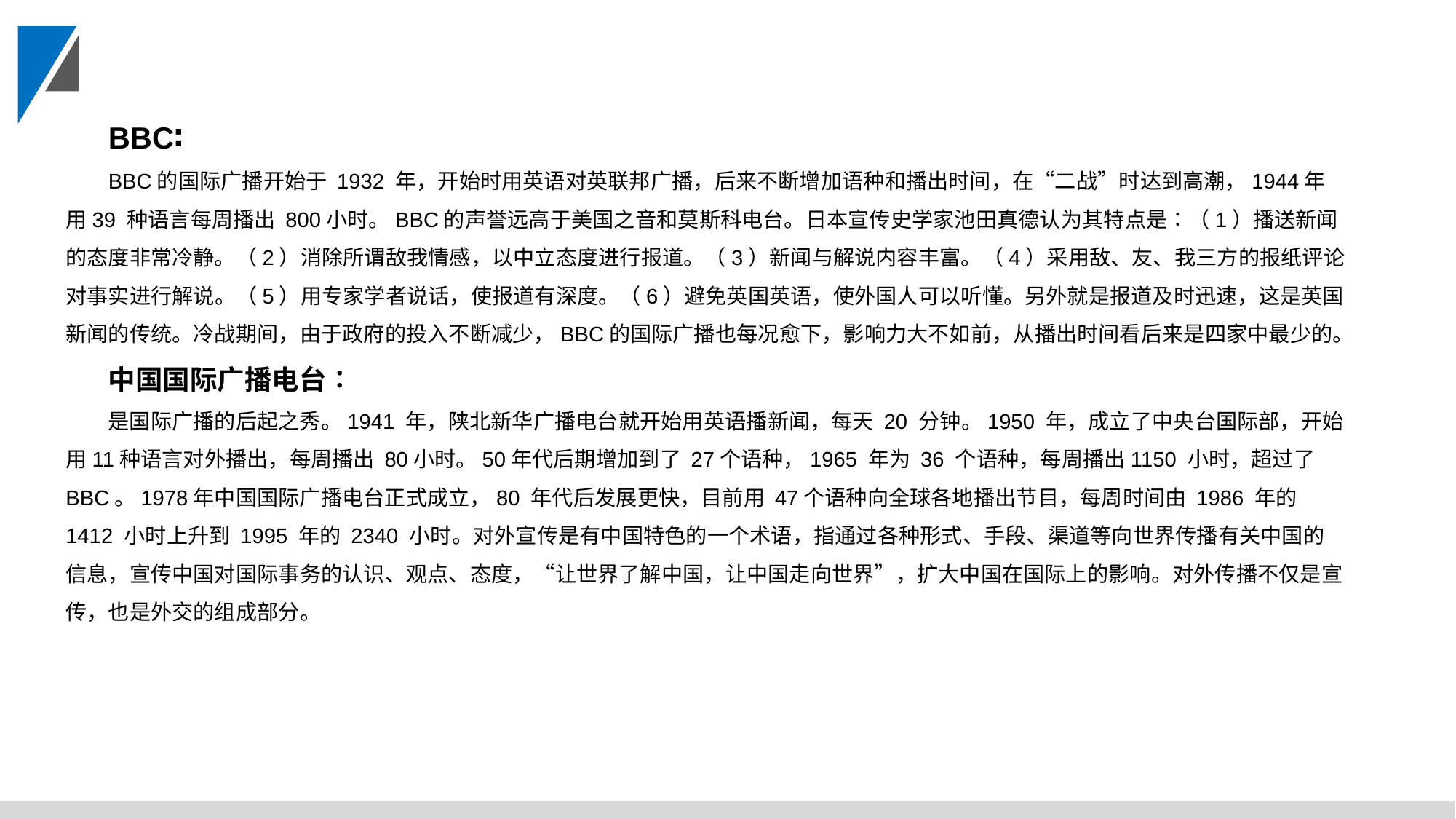

BBC∶
BBC的国际广播开始于 1932 年，开始时用英语对英联邦广播，后来不断增加语种和播出时间，在“二战”时达到高潮，1944年用39 种语言每周播出 800小时。BBC的声誉远高于美国之音和莫斯科电台。日本宣传史学家池田真德认为其特点是∶（1）播送新闻的态度非常冷静。（2）消除所谓敌我情感，以中立态度进行报道。（3）新闻与解说内容丰富。（4）采用敌、友、我三方的报纸评论对事实进行解说。（5）用专家学者说话，使报道有深度。（6）避免英国英语，使外国人可以听懂。另外就是报道及时迅速，这是英国新闻的传统。冷战期间，由于政府的投入不断减少，BBC的国际广播也每况愈下，影响力大不如前，从播出时间看后来是四家中最少的。
中国国际广播电台∶
是国际广播的后起之秀。1941 年，陕北新华广播电台就开始用英语播新闻，每天 20 分钟。1950 年，成立了中央台国际部，开始用11种语言对外播出，每周播出 80小时。50年代后期增加到了 27个语种，1965 年为 36 个语种，每周播出1150 小时，超过了 BBC。1978年中国国际广播电台正式成立，80 年代后发展更快，目前用 47个语种向全球各地播出节目，每周时间由 1986 年的 1412 小时上升到 1995 年的 2340 小时。对外宣传是有中国特色的一个术语，指通过各种形式、手段、渠道等向世界传播有关中国的信息，宣传中国对国际事务的认识、观点、态度，“让世界了解中国，让中国走向世界”，扩大中国在国际上的影响。对外传播不仅是宣传，也是外交的组成部分。